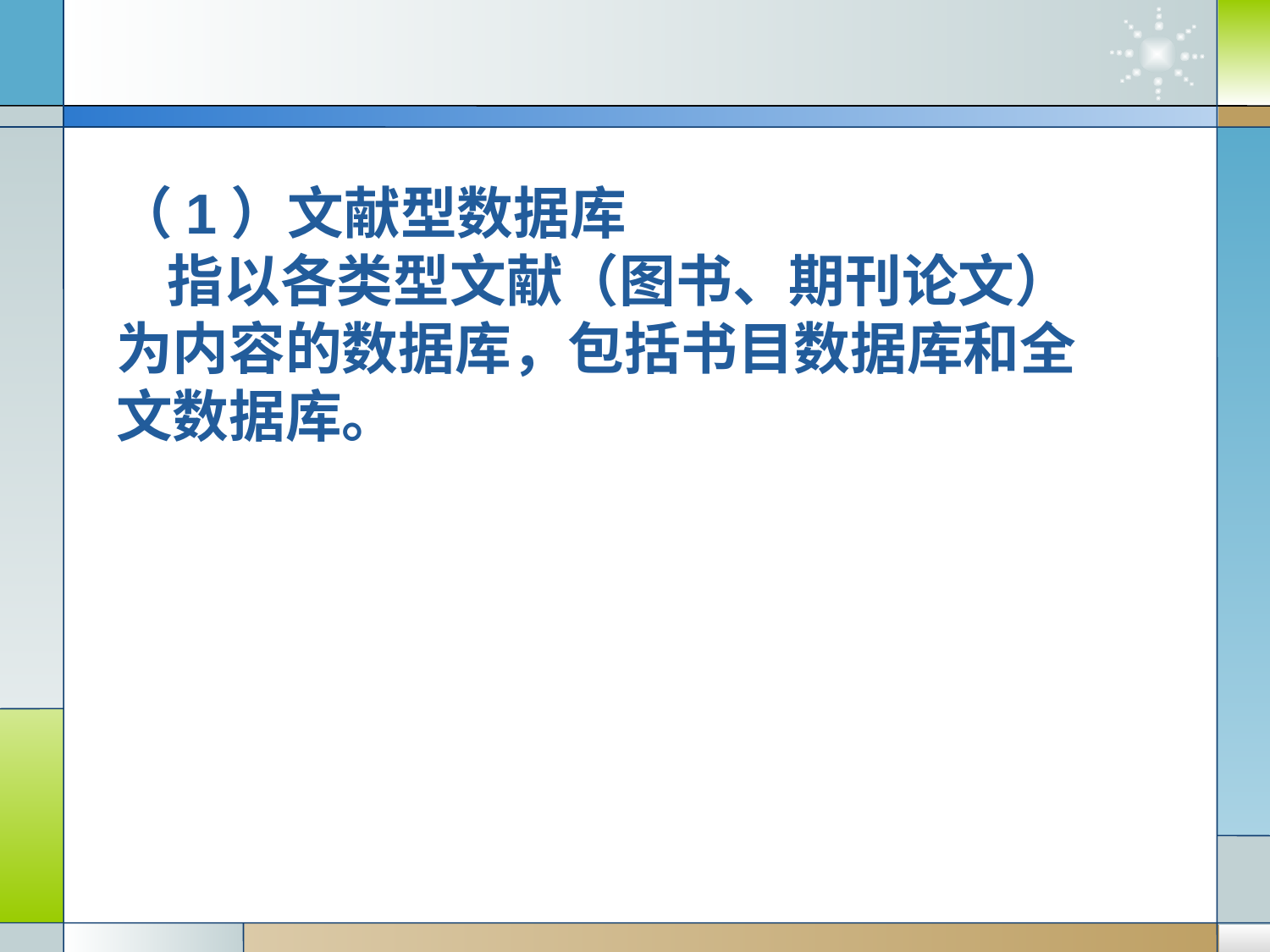

（1）文献型数据库
    指以各类型文献（图书、期刊论文）为内容的数据库，包括书目数据库和全文数据库。